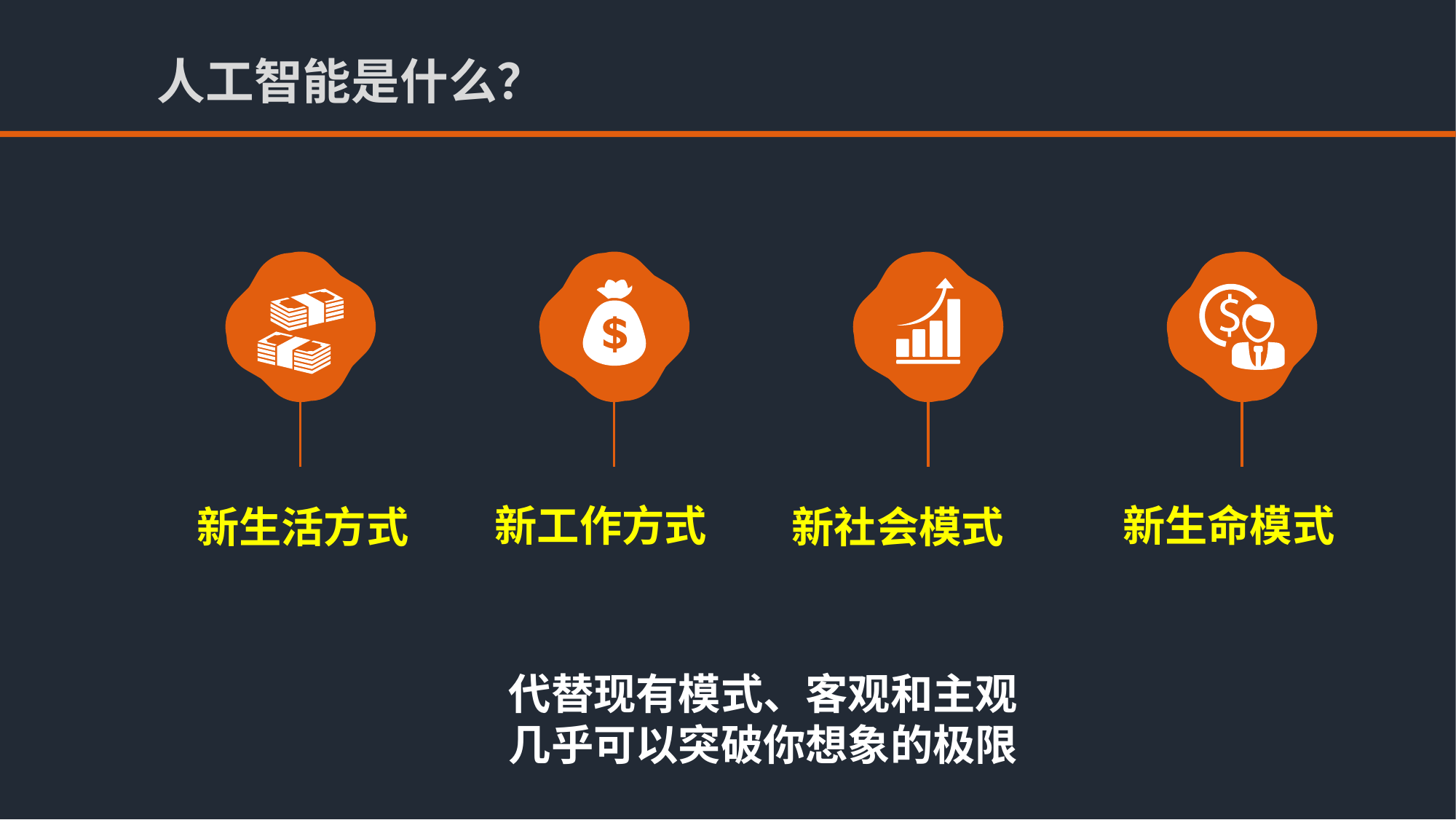

人工智能是什么？

新工作方式
新生命模式
新生活方式
新社会模式
代替现有模式、客观和主观
几乎可以突破你想象的极限